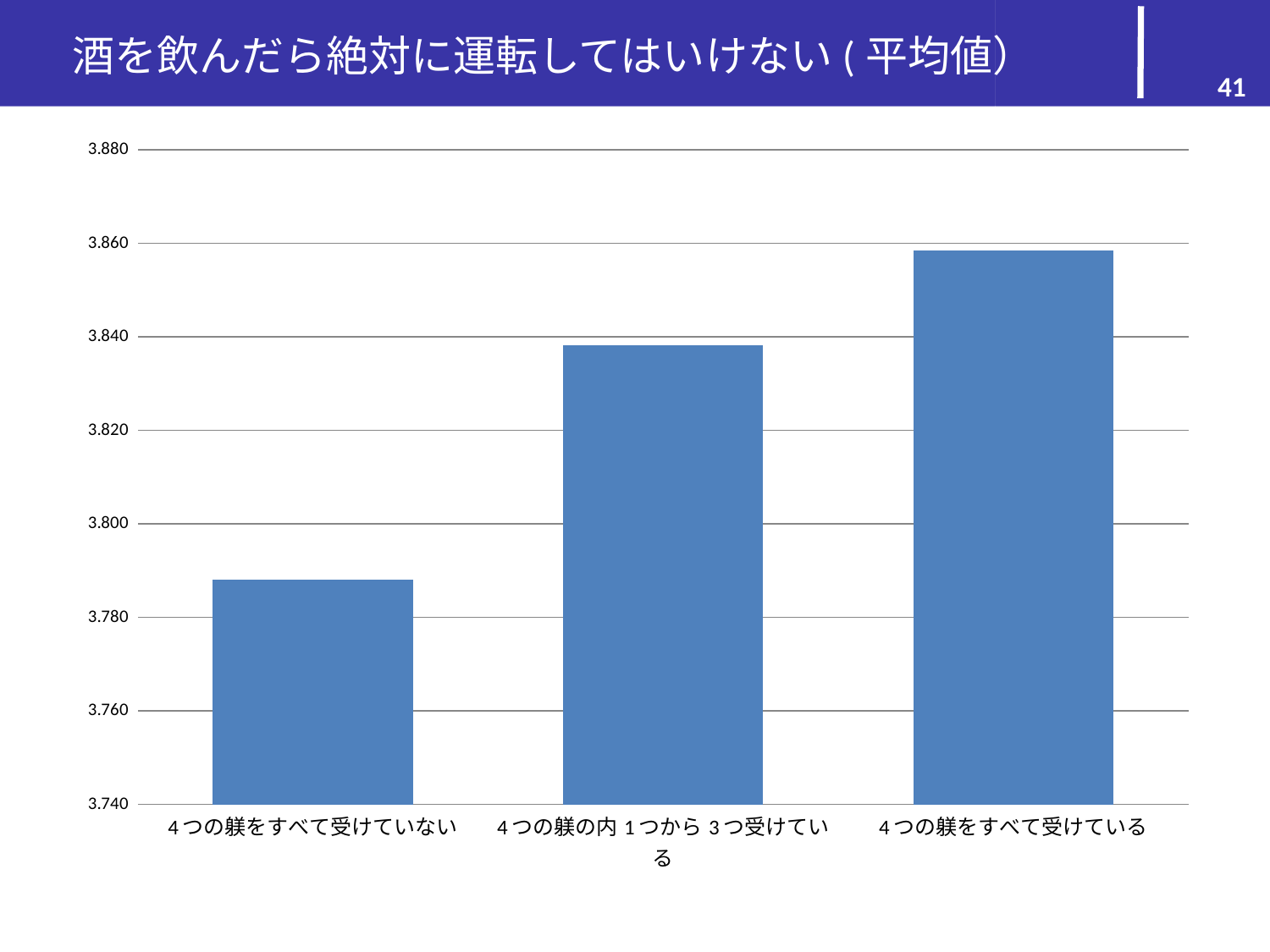

# 酒を飲んだら絶対に運転してはいけない(平均値）
41

### Chart

| Category |  |
|---|---|
| 4つの躾をすべて受けていない | 3.788008130081301 |
| 4つの躾の内1つから3つ受けている | 3.8381717729784106 |
| 4つの躾をすべて受けている | 3.8584158415841583 |